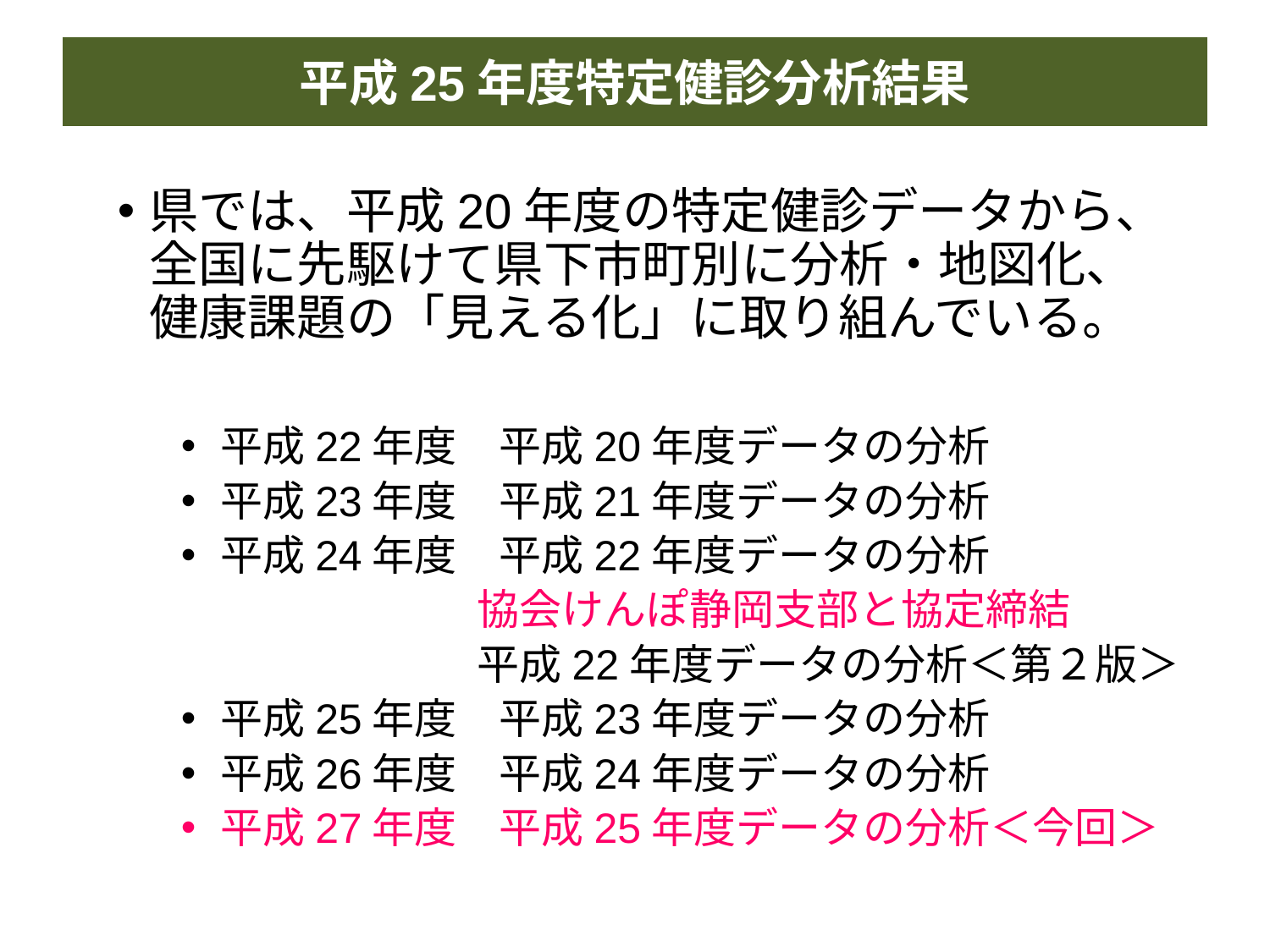

平成25年度特定健診分析結果
県では、平成20年度の特定健診データから、
全国に先駆けて県下市町別に分析・地図化、
健康課題の「見える化」に取り組んでいる。

平成22年度　平成20年度データの分析
平成23年度　平成21年度データの分析
平成24年度　平成22年度データの分析
　　　　　　　協会けんぽ静岡支部と協定締結
　　　　　　　平成22年度データの分析＜第２版＞
平成25年度　平成23年度データの分析
平成26年度　平成24年度データの分析
平成27年度　平成25年度データの分析＜今回＞